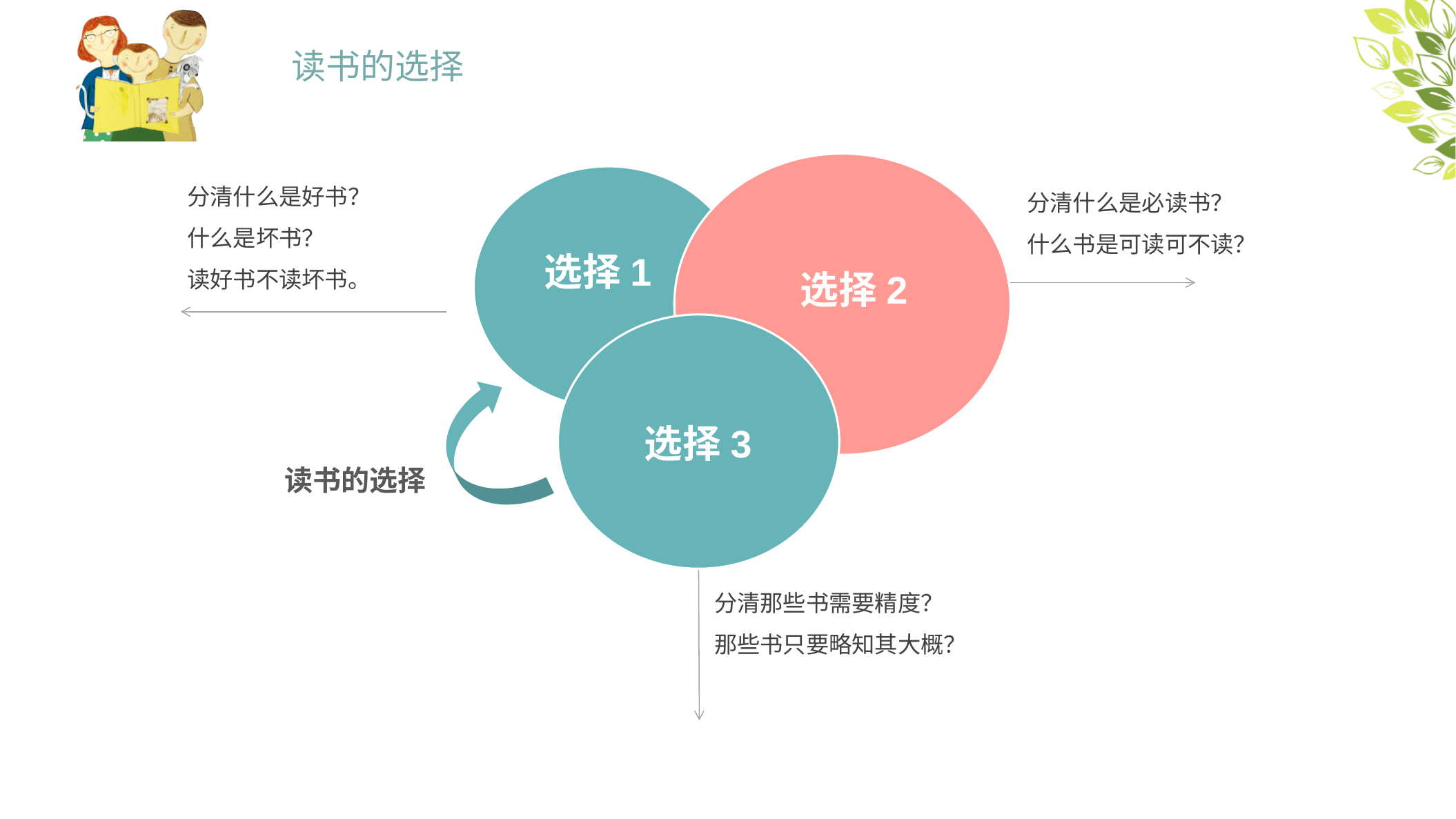

读书的选择

分清什么是好书？
什么是坏书？
读好书不读坏书。

分清什么是必读书？
什么书是可读可不读？
选择1
选择2

选择3
读书的选择
分清那些书需要精度？
那些书只要略知其大概？